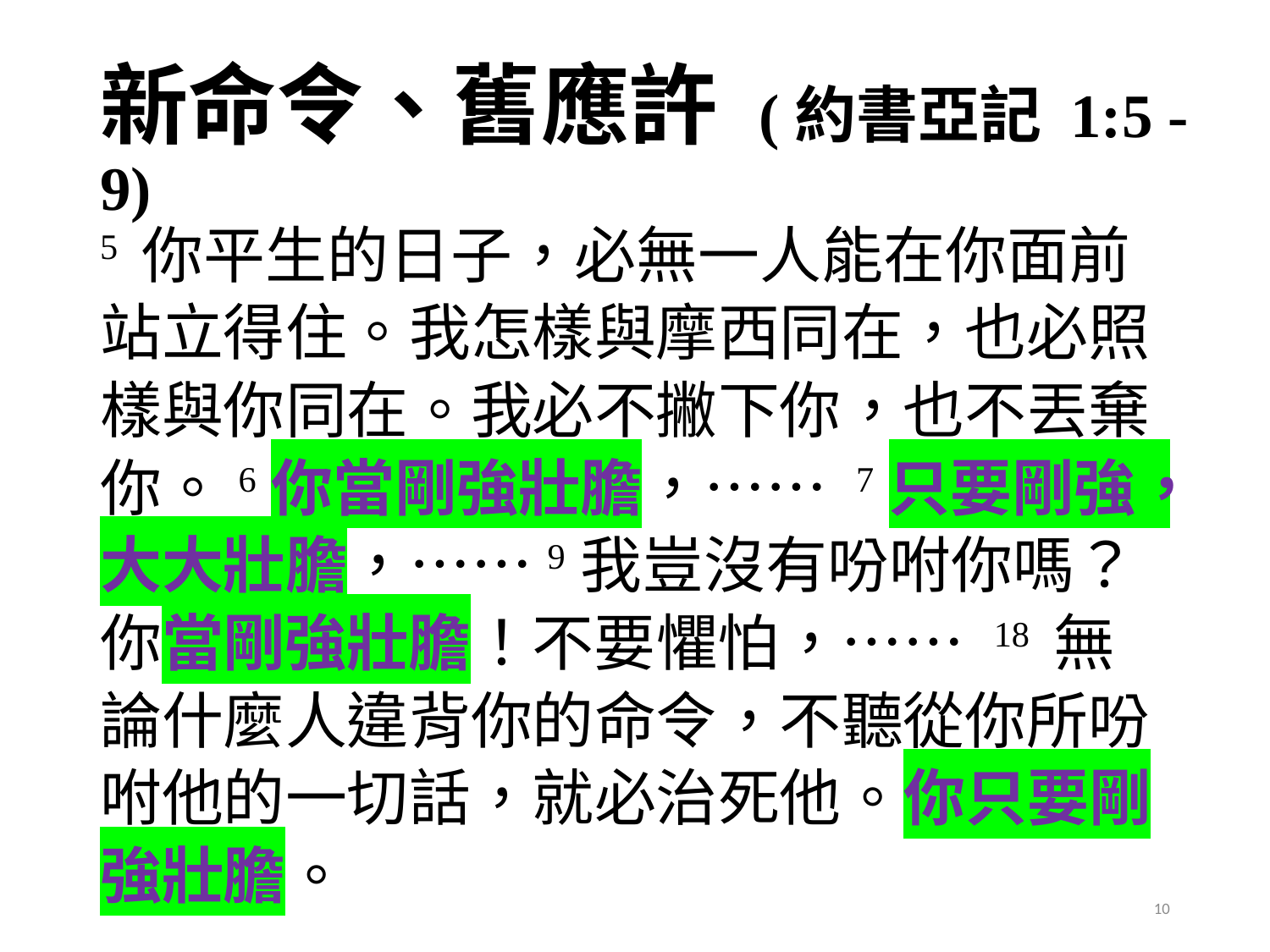

# 新命令、舊應許 (約書亞記 1:5 - 9)
5 你平生的日子，必無一人能在你面前站立得住。我怎樣與摩西同在，也必照樣與你同在。我必不撇下你，也不丟棄你。6你當剛強壯膽，…… 7只要剛強，大大壯膽，……9我豈沒有吩咐你嗎？你當剛強壯膽！不要懼怕，…… 18 無論什麼人違背你的命令，不聽從你所吩咐他的一切話，就必治死他。你只要剛強壯膽。
10